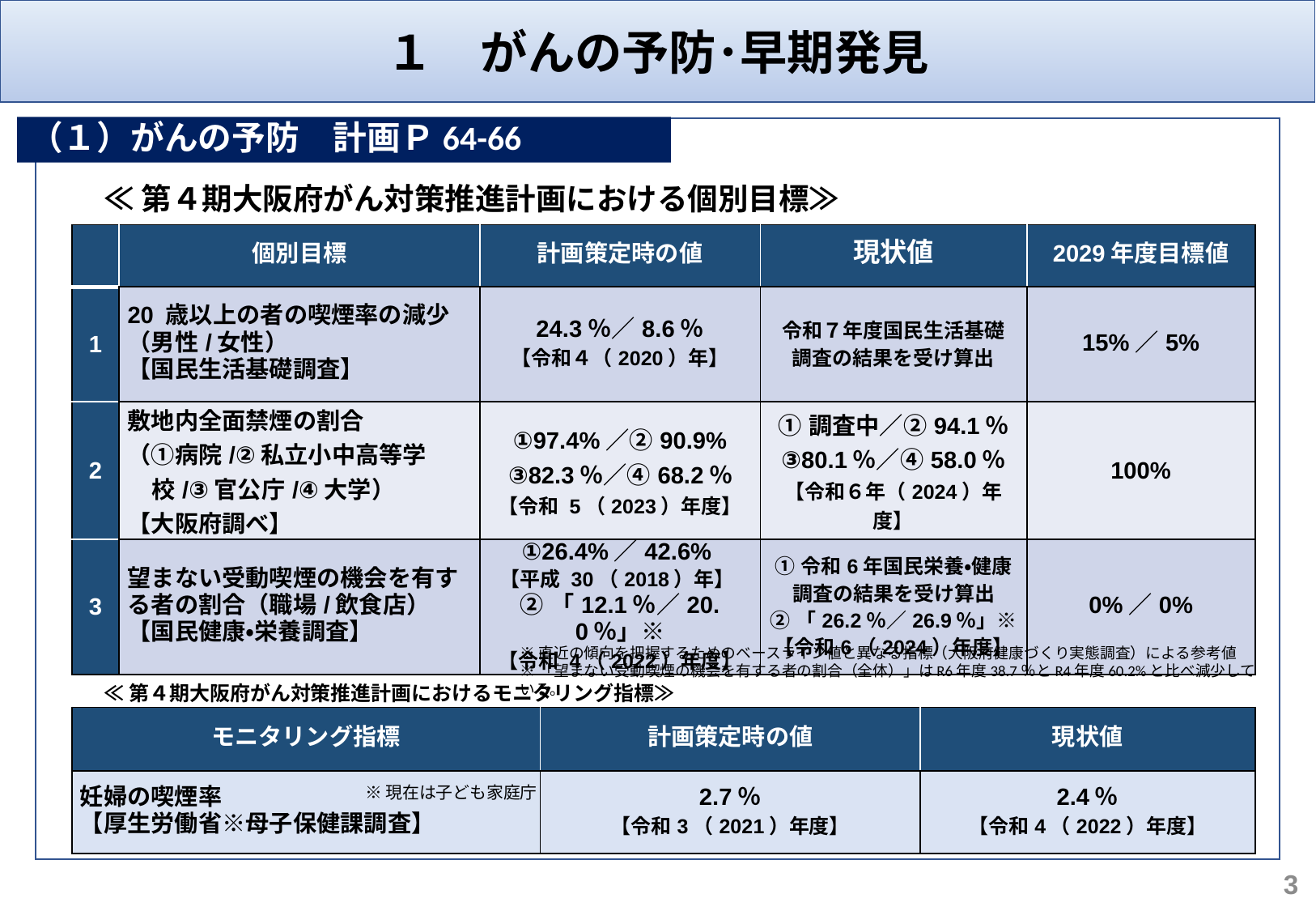

１　がんの予防･早期発見
（１）がんの予防　計画Ｐ64-66
計画Ｐ59
≪第４期大阪府がん対策推進計画における個別目標≫
|  | 個別目標 | 計画策定時の値 | 現状値 | 2029年度目標値 |
| --- | --- | --- | --- | --- |
| 1 | 20 歳以上の者の喫煙率の減少 （男性/女性） 【国民生活基礎調査】 | 24.3％／8.6％ 【令和４（2020）年】 | 令和７年度国民生活基礎 調査の結果を受け算出 | 15%／5% |
| 2 | 敷地内全面禁煙の割合 （①病院/②私立小中高等学校/③官公庁/④大学） 【大阪府調べ】 | ①97.4%／②90.9% ③82.3％／④68.2％ 【令和 5（2023）年度】 | ①調査中／②94.1％ ③80.1％／④58.0％ 【令和６年（2024）年度】 | 100% |
| 3 | 望まない受動喫煙の機会を有する者の割合（職場/飲食店） 【国民健康・栄養調査】 | ①26.4%／42.6% 【平成 30（2018）年】 ②「12.1％／20.0％」※ 【令和 4（2022）年度】 | ①令和6年国民栄養・健康調査の結果を受け算出 ②「26.2％／26.9％」※ 【令和6（2024）年度】 | 0%／0% |
概ね予定どおり
※直近の傾向を把握するためのベースライン値と異なる指標（大阪府健康づくり実態調査）による参考値
※「望まない受動喫煙の機会を有する者の割合（全体）」はR6年度38.7％とR4年度60.2%と比べ減少している。
≪第４期大阪府がん対策推進計画におけるモニタリング指標≫
| モニタリング指標 | 計画策定時の値 | 現状値 |
| --- | --- | --- |
| 妊婦の喫煙率 【厚生労働省※母子保健課調査】 | 2.7％ 【令和3（2021）年度】 | 2.4％ 【令和4（2022）年度】 |
※現在は子ども家庭庁
3